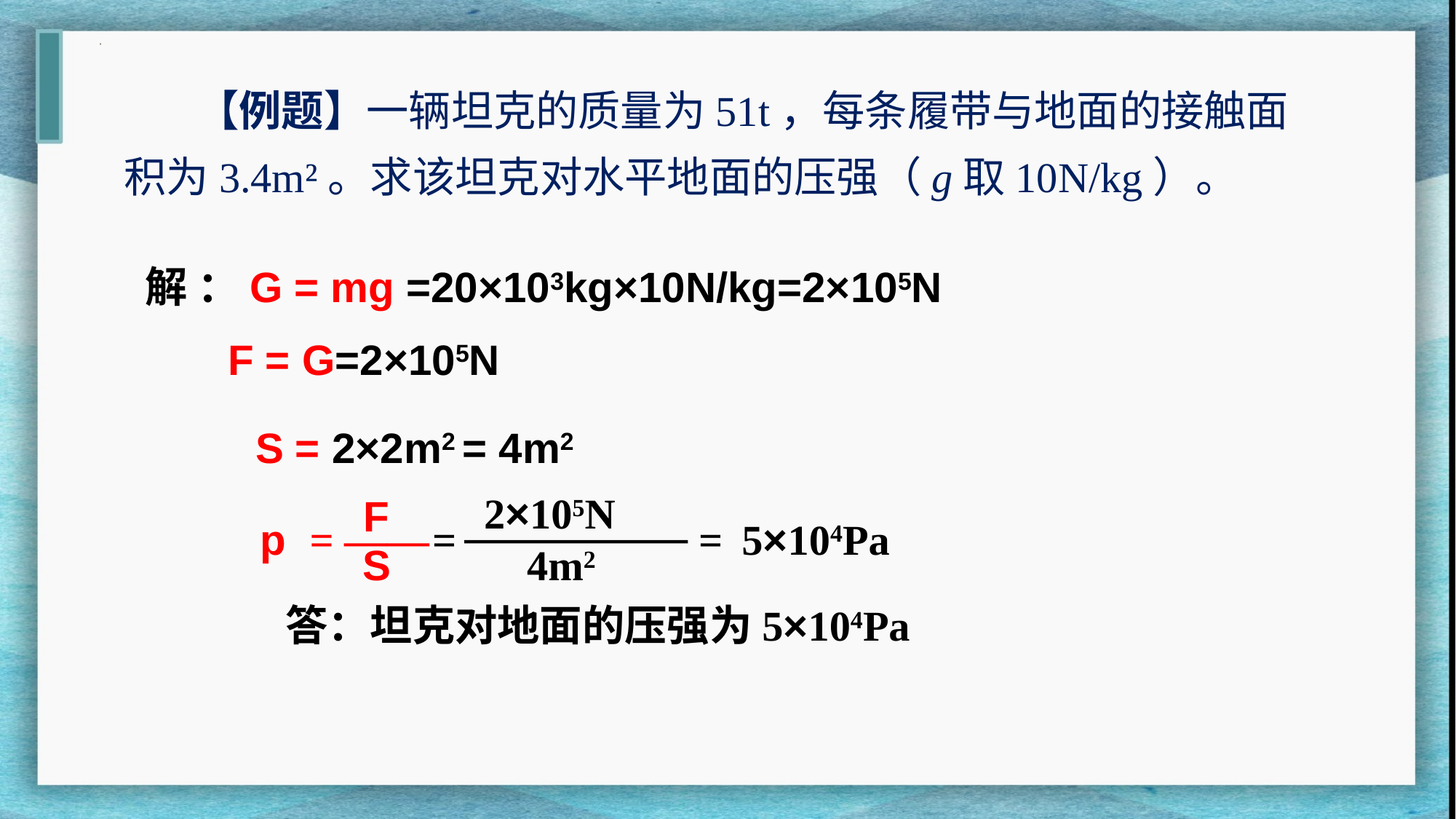

【例题】一辆坦克的质量为51t，每条履带与地面的接触面积为3.4m²。求该坦克对水平地面的压强（g取10N/kg）。
解 ：G = mg =20×103kg×10N/kg=2×105N
       F = G=2×105N

S = 2×2m2 = 4m2
2×105N
F
p  = ——
=
=
5×104Pa
S
4m2

答：坦克对地面的压强为5×104Pa